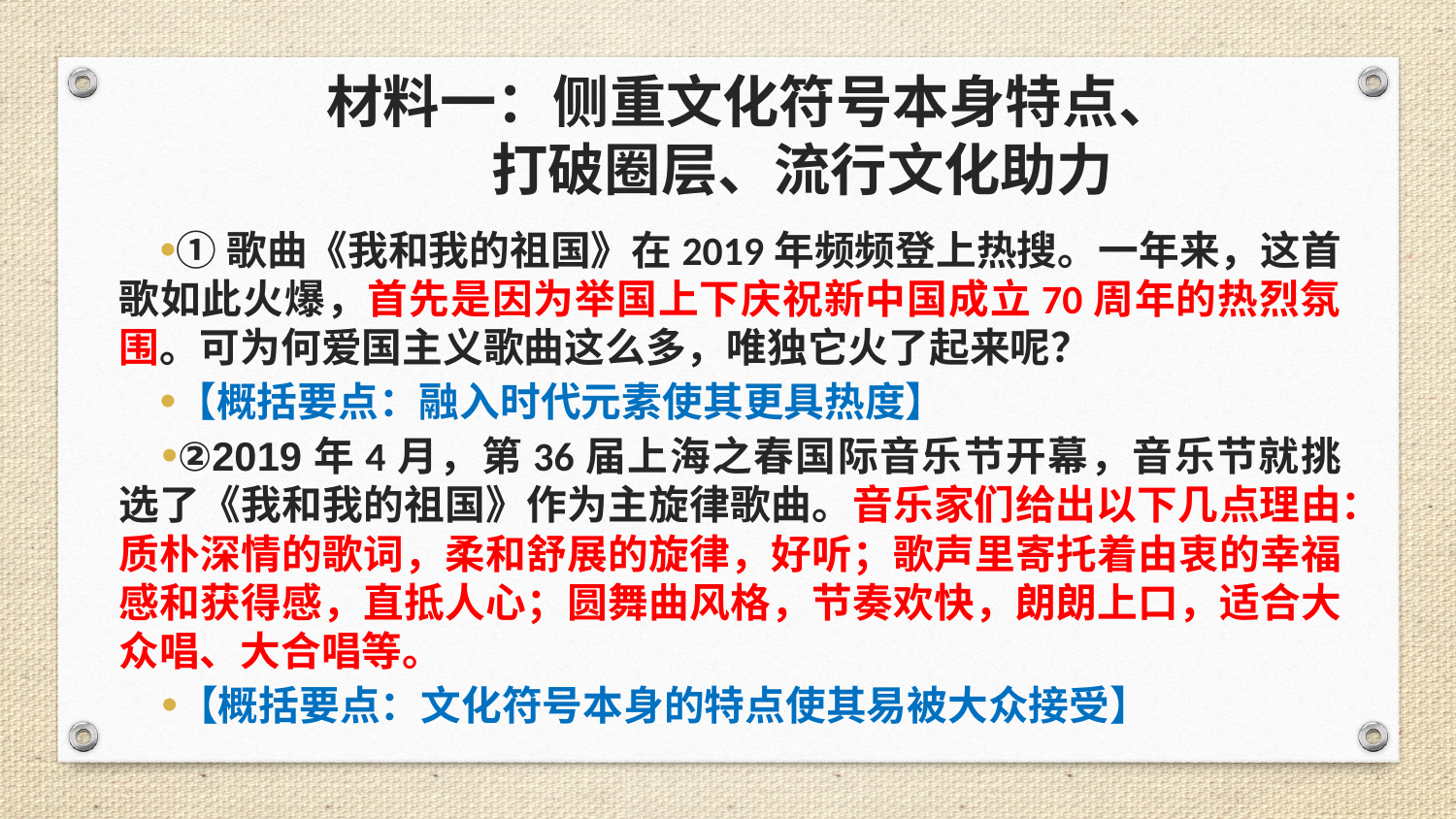

# 材料一：侧重文化符号本身特点、 打破圈层、流行文化助力
①歌曲《我和我的祖国》在2019年频频登上热搜。一年来，这首歌如此火爆，首先是因为举国上下庆祝新中国成立70周年的热烈氛围。可为何爱国主义歌曲这么多，唯独它火了起来呢？
【概括要点：融入时代元素使其更具热度】
②2019年4月，第36届上海之春国际音乐节开幕，音乐节就挑选了《我和我的祖国》作为主旋律歌曲。音乐家们给出以下几点理由：质朴深情的歌词，柔和舒展的旋律，好听；歌声里寄托着由衷的幸福感和获得感，直抵人心；圆舞曲风格，节奏欢快，朗朗上口，适合大众唱、大合唱等。
【概括要点：文化符号本身的特点使其易被大众接受】